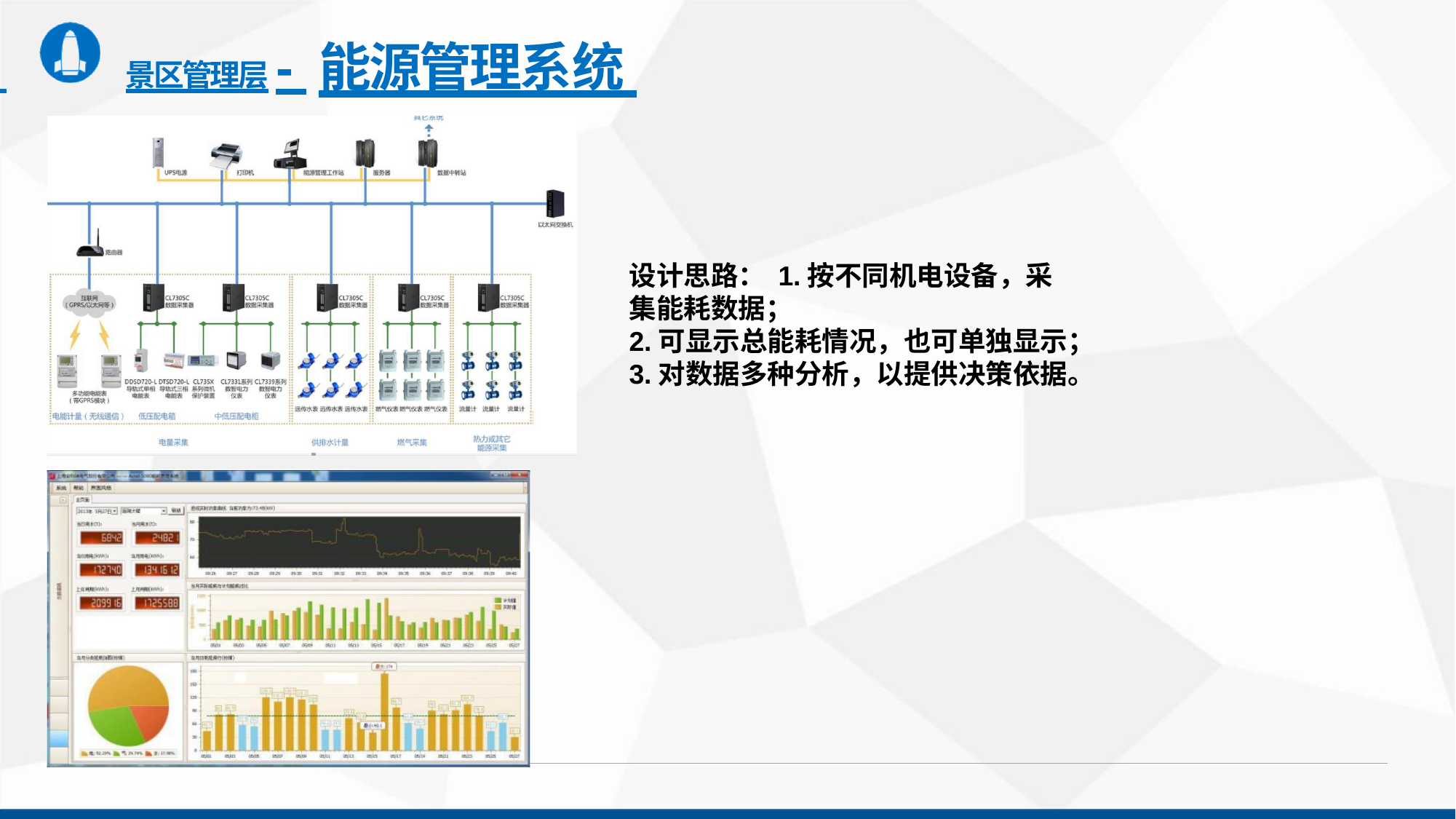

# 景区管理层- 能源管理系统

设计思路： 1.按不同机电设备，采集能耗数据；
2.可显示总能耗情况，也可单独显示；
3.对数据多种分析，以提供决策依据。